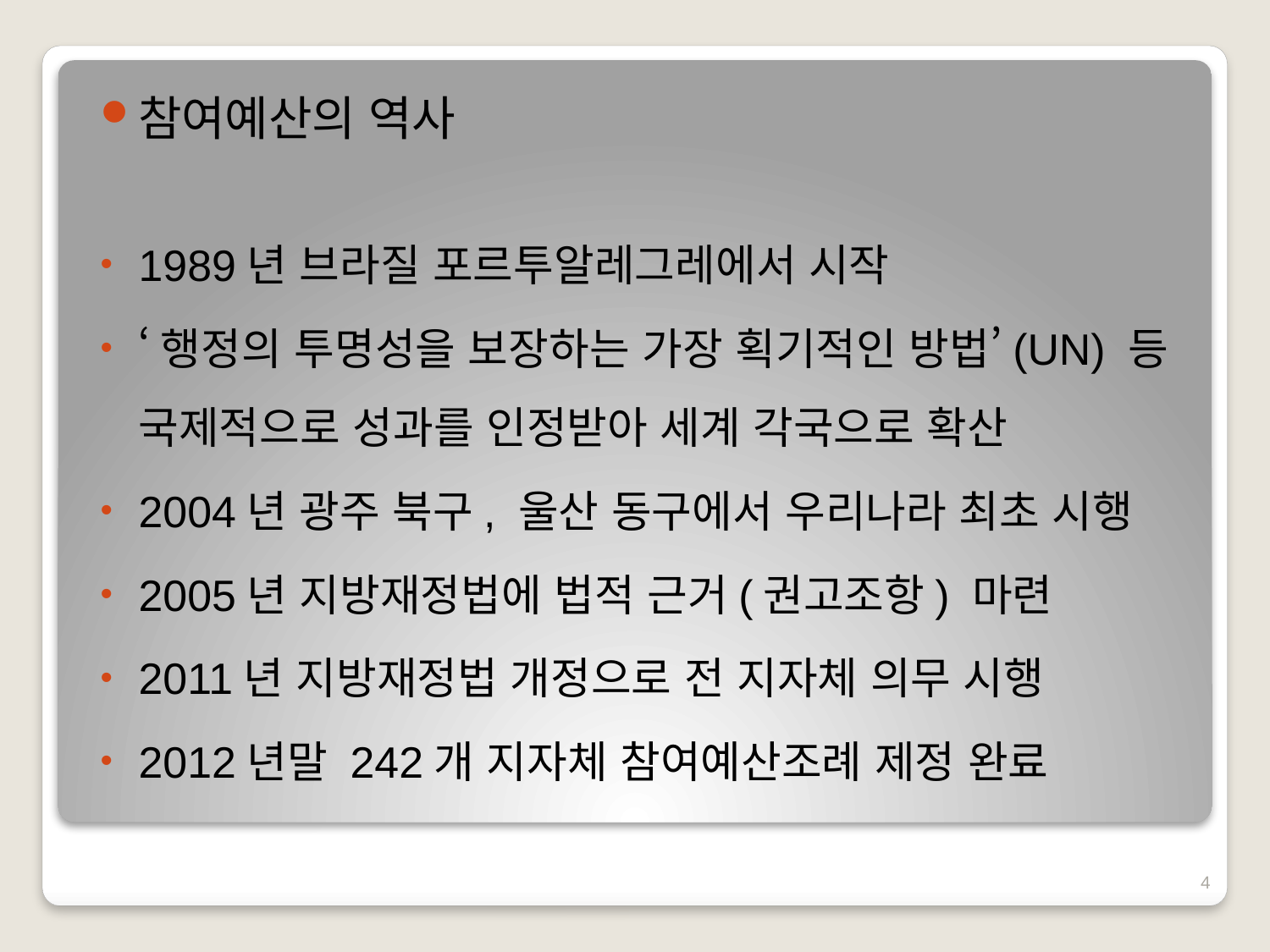

참여예산의 역사

1989년 브라질 포르투알레그레에서 시작
‘행정의 투명성을 보장하는 가장 획기적인 방법’(UN) 등 국제적으로 성과를 인정받아 세계 각국으로 확산
2004년 광주 북구, 울산 동구에서 우리나라 최초 시행
2005년 지방재정법에 법적 근거(권고조항) 마련
2011년 지방재정법 개정으로 전 지자체 의무 시행
2012년말 242개 지자체 참여예산조례 제정 완료
4